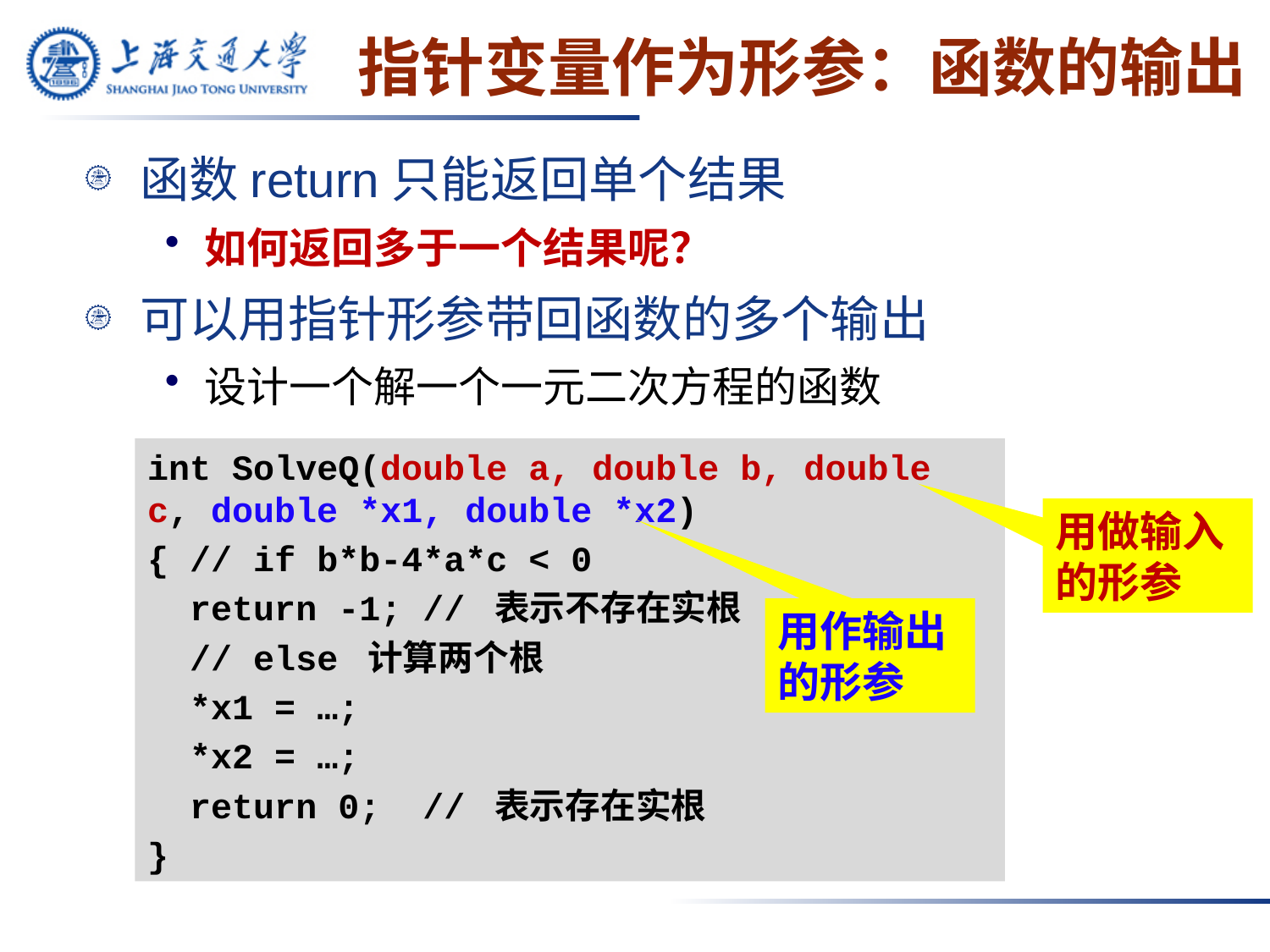

# 指针变量作为形参：函数的输出
函数return只能返回单个结果
如何返回多于一个结果呢？
可以用指针形参带回函数的多个输出
设计一个解一个一元二次方程的函数
int SolveQ(double a, double b, double c, double *x1, double *x2)
{ // if b*b-4*a*c < 0
  return -1; // 表示不存在实根
  // else 计算两个根
  *x1 = …;
  *x2 = …;
  return 0;  // 表示存在实根
}
用做输入的形参
用作输出的形参